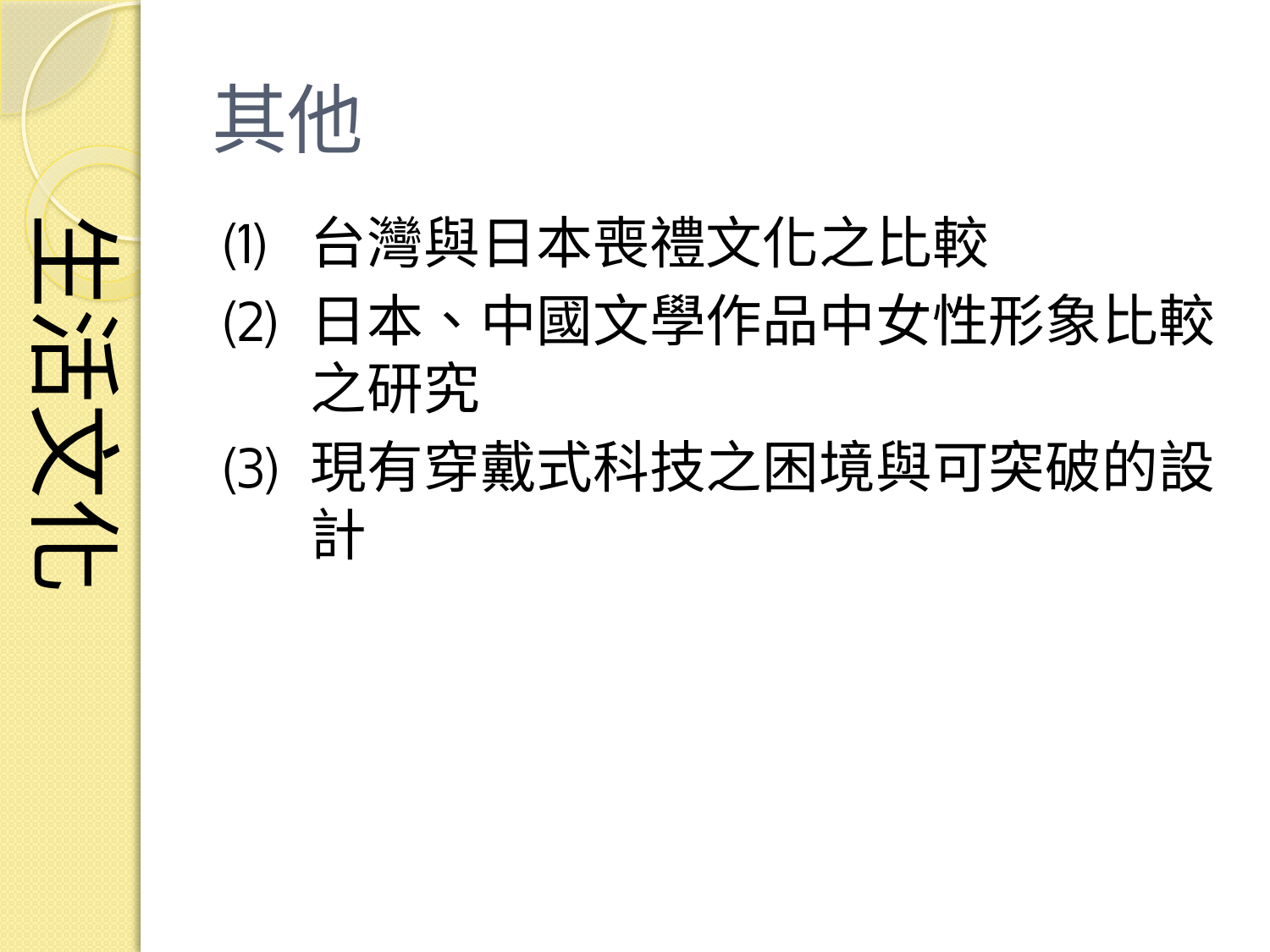

# 其他
生活文化
(1)	台灣與日本喪禮文化之比較
(2)	日本、中國文學作品中女性形象比較之研究
(3)	現有穿戴式科技之困境與可突破的設計